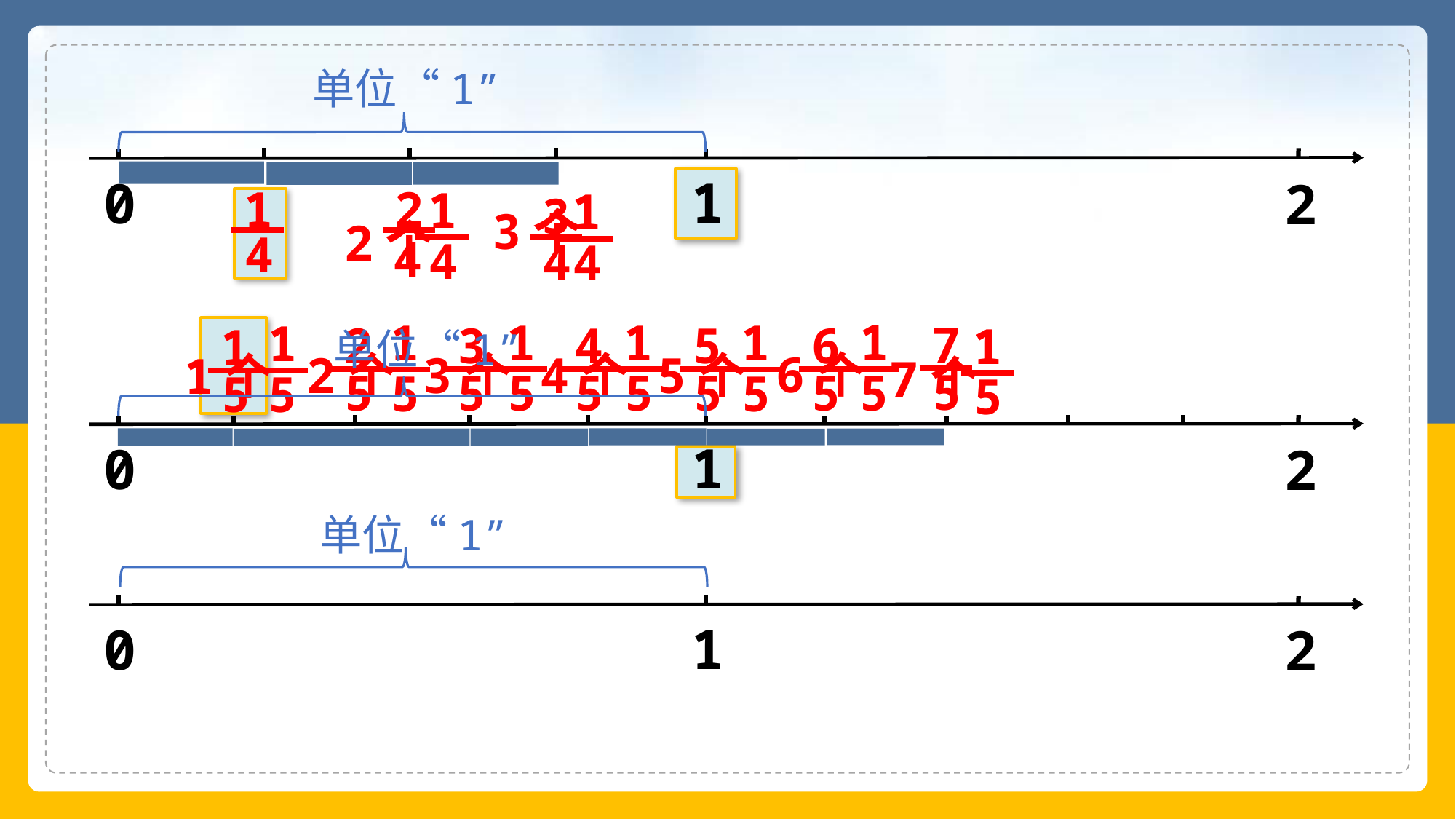

单位“1”

1
0
2

1
4
2
4
1
4
2个
1
4
3个
3
4

1
5
6个
1
5
3个
1
5
4个
1
5
2个
1
5
5个
1
5
1个
7
5
3
5
4
5
5
5
2
5
6
5
1
5
7个
1
5
单位“1”

1
0
2

单位“1”
1
0
2